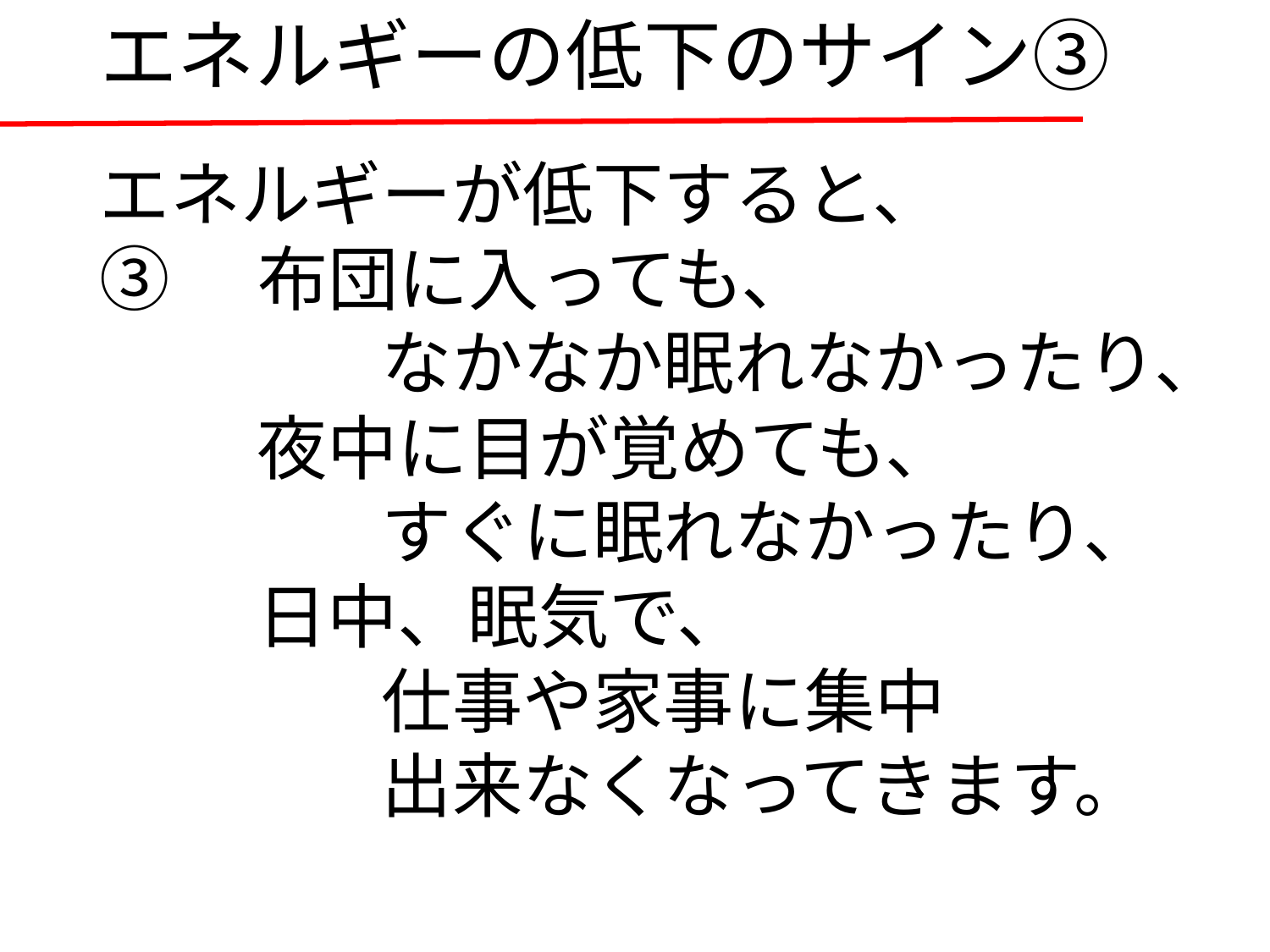

# エネルギーの低下のサイン③
エネルギーが低下すると、
③　布団に入っても、
　　　　なかなか眠れなかったり、
　　 夜中に目が覚めても、
　　　　すぐに眠れなかったり、
　　 日中、眠気で、
　　　　仕事や家事に集中
　　　　出来なくなってきます。